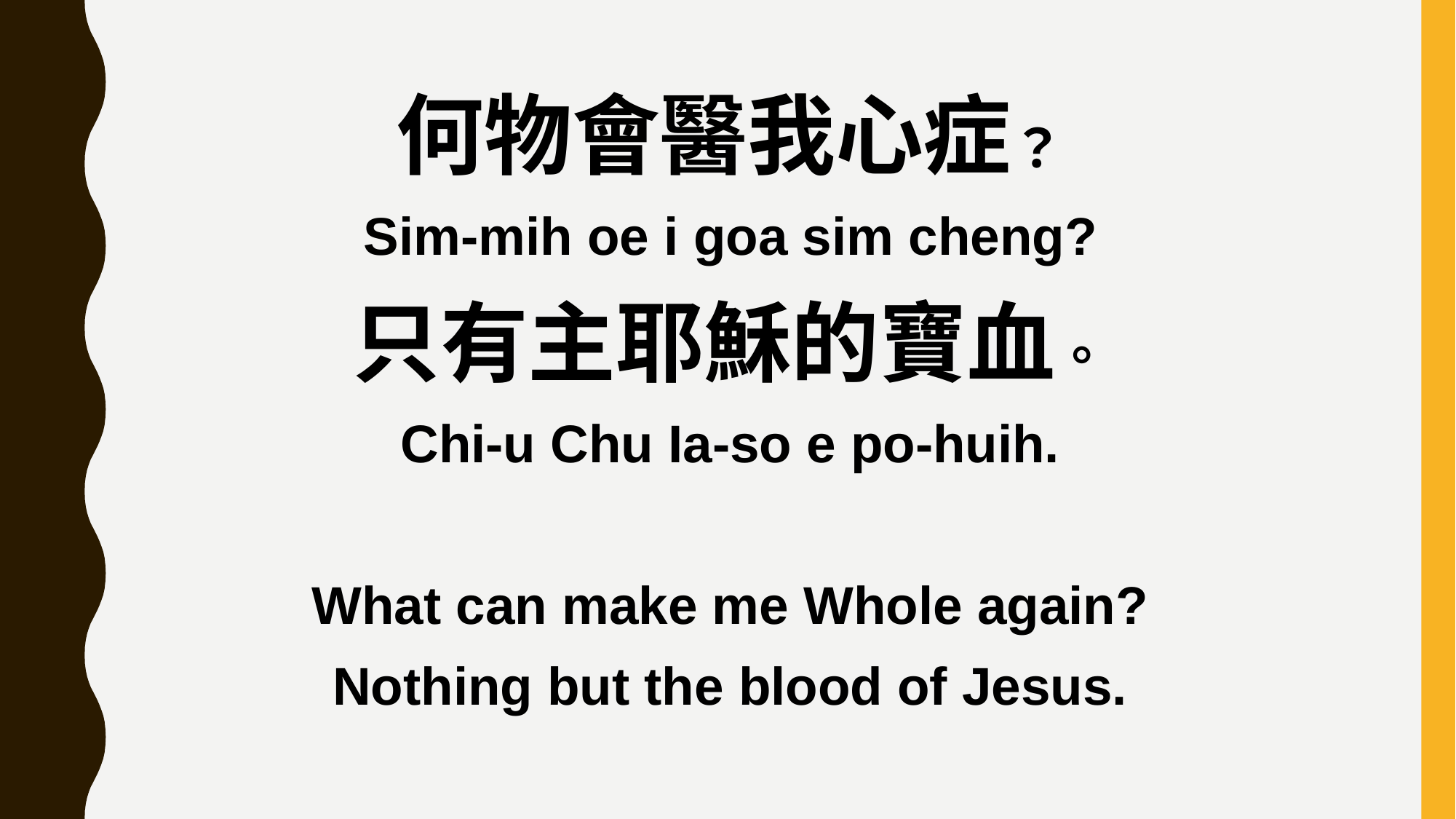

何物會醫我心症？
Sim-mih oe i goa sim cheng?
只有主耶穌的寶血。
Chi-u Chu Ia-so e po-huih.

What can make me Whole again?
Nothing but the blood of Jesus.